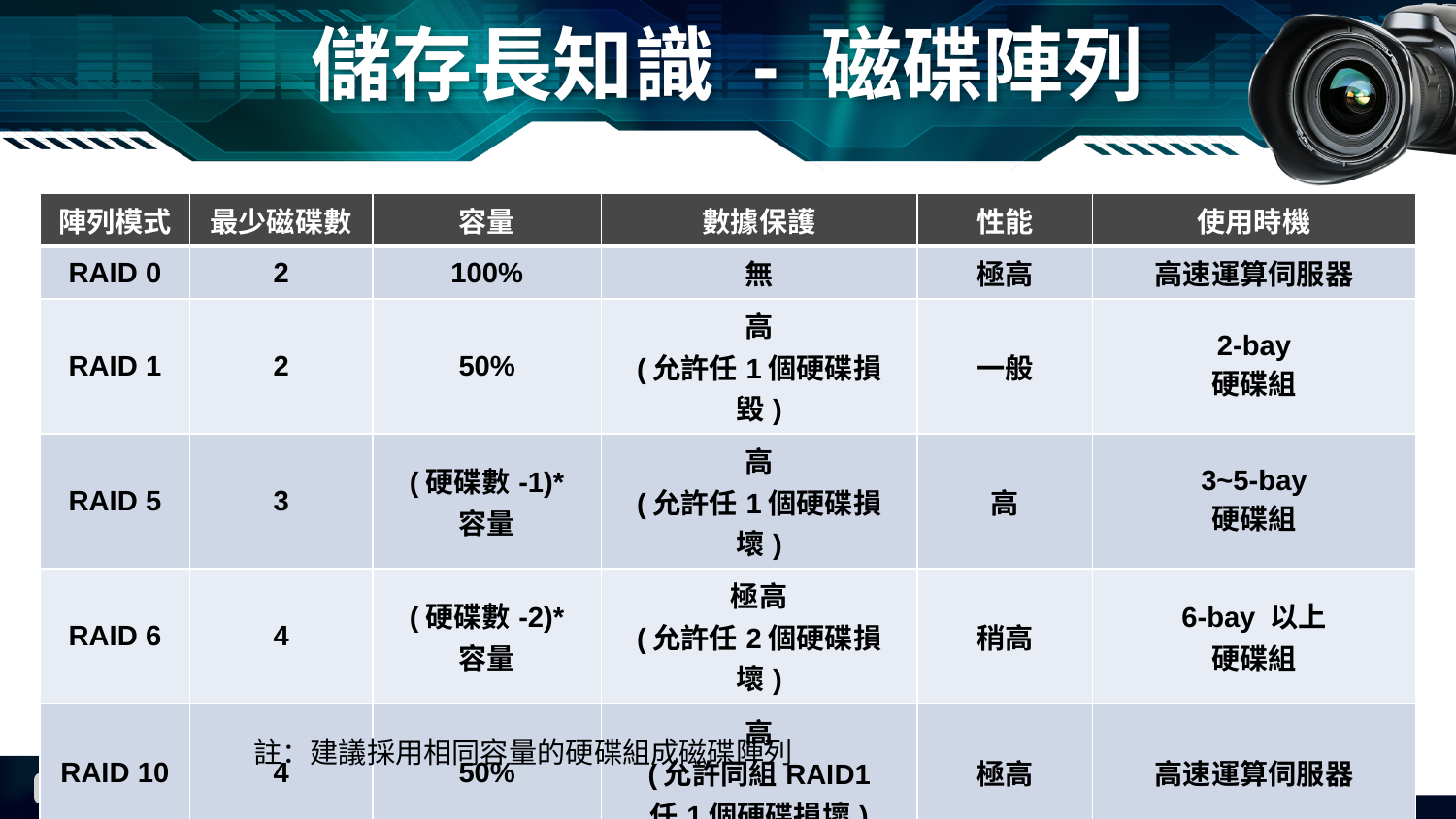

# 儲存長知識 - 磁碟陣列
| 陣列模式 | 最少磁碟數 | 容量 | 數據保護 | 性能 | 使用時機 |
| --- | --- | --- | --- | --- | --- |
| RAID 0 | 2 | 100% | 無 | 極高 | 高速運算伺服器 |
| RAID 1 | 2 | 50% | 高 (允許任1個硬碟損毀) | 一般 | 2-bay 硬碟組 |
| RAID 5 | 3 | (硬碟數-1)\* 容量 | 高 (允許任1個硬碟損壞) | 高 | 3~5-bay 硬碟組 |
| RAID 6 | 4 | (硬碟數-2)\* 容量 | 極高 (允許任2個硬碟損壞) | 稍高 | 6-bay 以上 硬碟組 |
| RAID 10 | 4 | 50% | 高 (允許同組RAID1 任1個硬碟損壞) | 極高 | 高速運算伺服器 |
註：建議採用相同容量的硬碟組成磁碟陣列